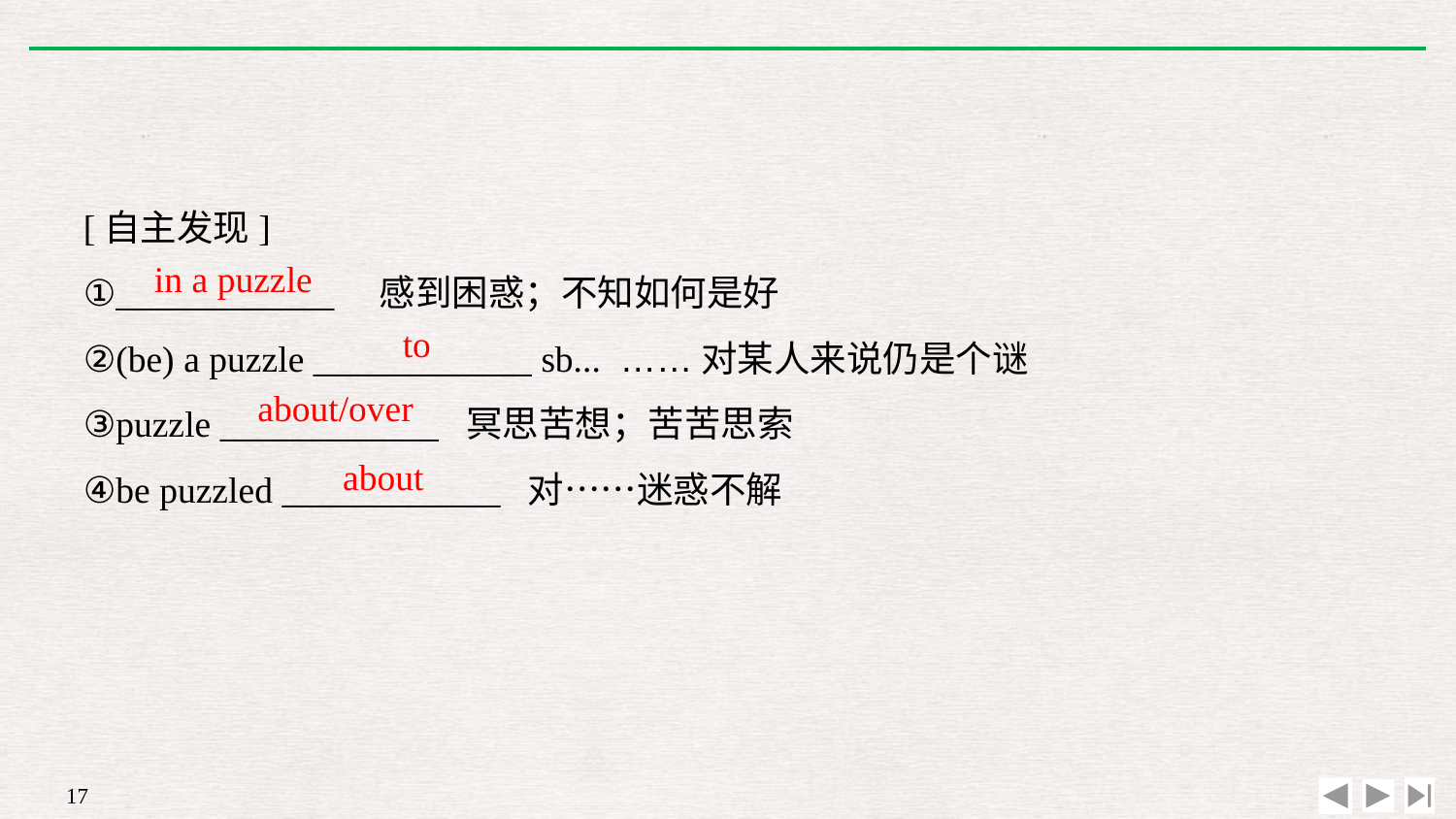

[自主发现]
①____________　感到困惑；不知如何是好
②(be) a puzzle ____________ sb...  ……对某人来说仍是个谜
③puzzle ____________  冥思苦想；苦苦思索
④be puzzled ____________  对……迷惑不解
in a puzzle
to
about/over
about